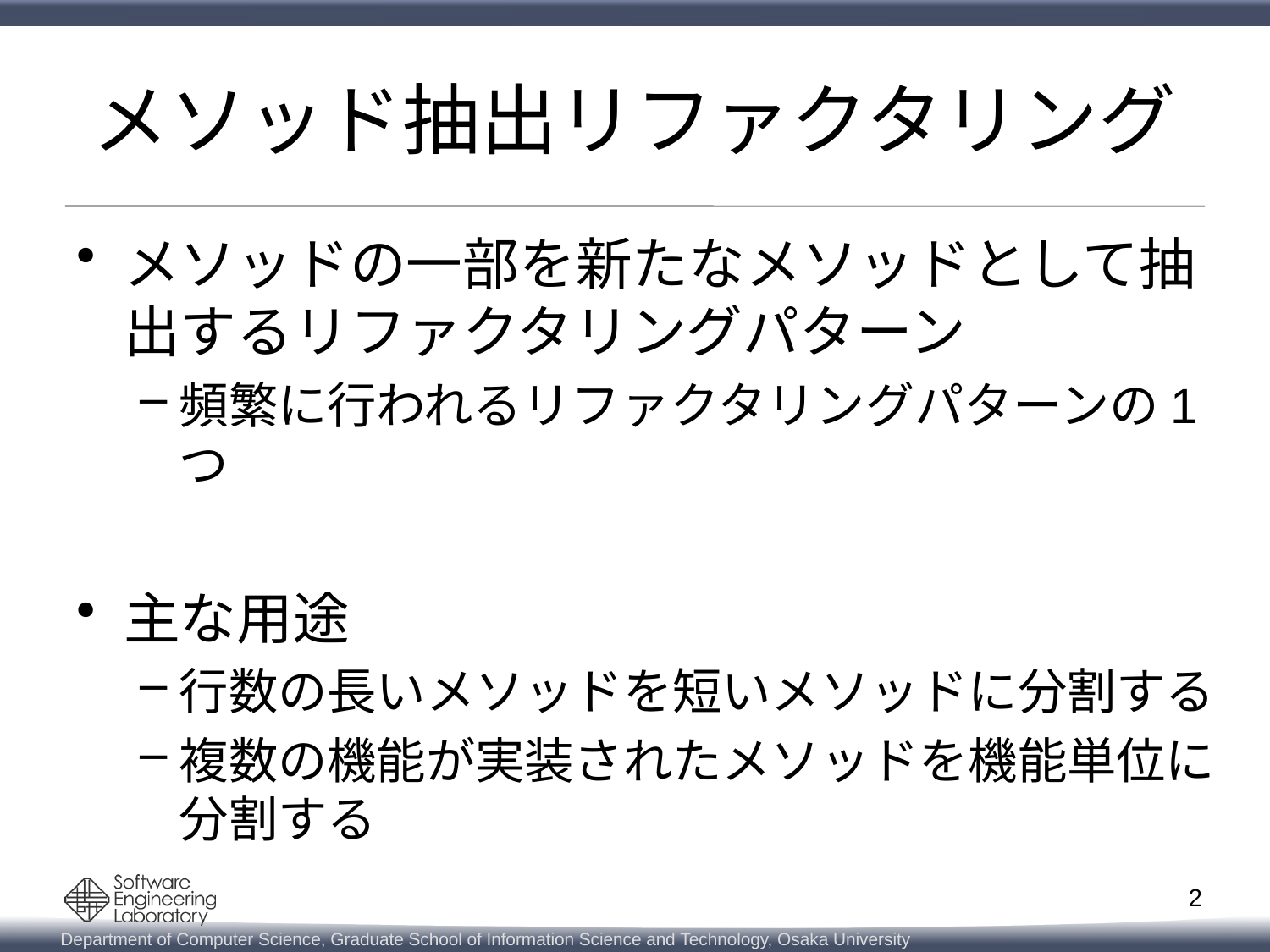

# メソッド抽出リファクタリング
メソッドの一部を新たなメソッドとして抽出するリファクタリングパターン
頻繁に行われるリファクタリングパターンの1つ

主な用途
行数の長いメソッドを短いメソッドに分割する
複数の機能が実装されたメソッドを機能単位に分割する
2